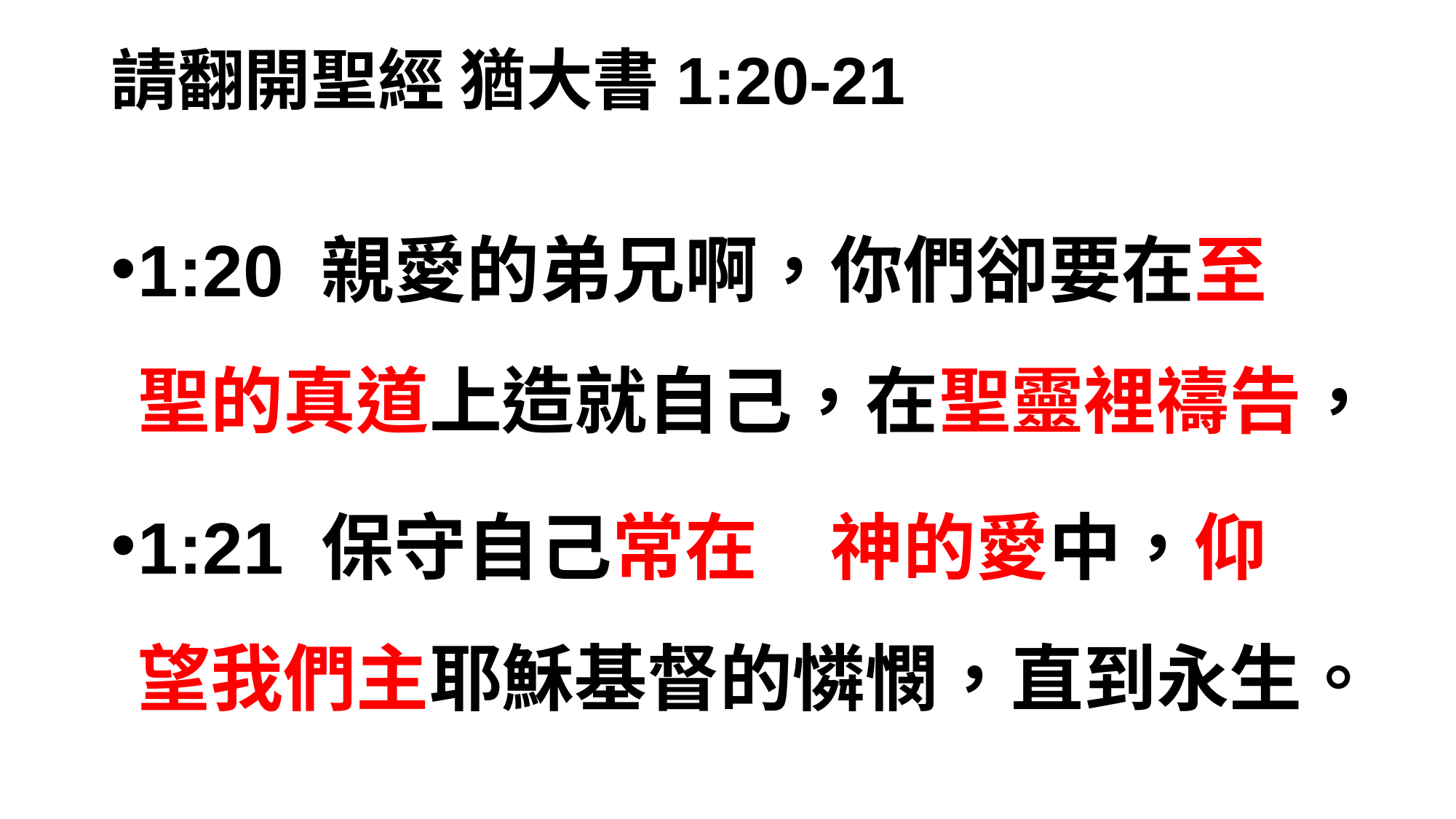

# 請翻開聖經 猶大書1:20-21
1:20 親愛的弟兄啊，你們卻要在至聖的真道上造就自己，在聖靈裡禱告，
1:21 保守自己常在　神的愛中，仰望我們主耶穌基督的憐憫，直到永生。